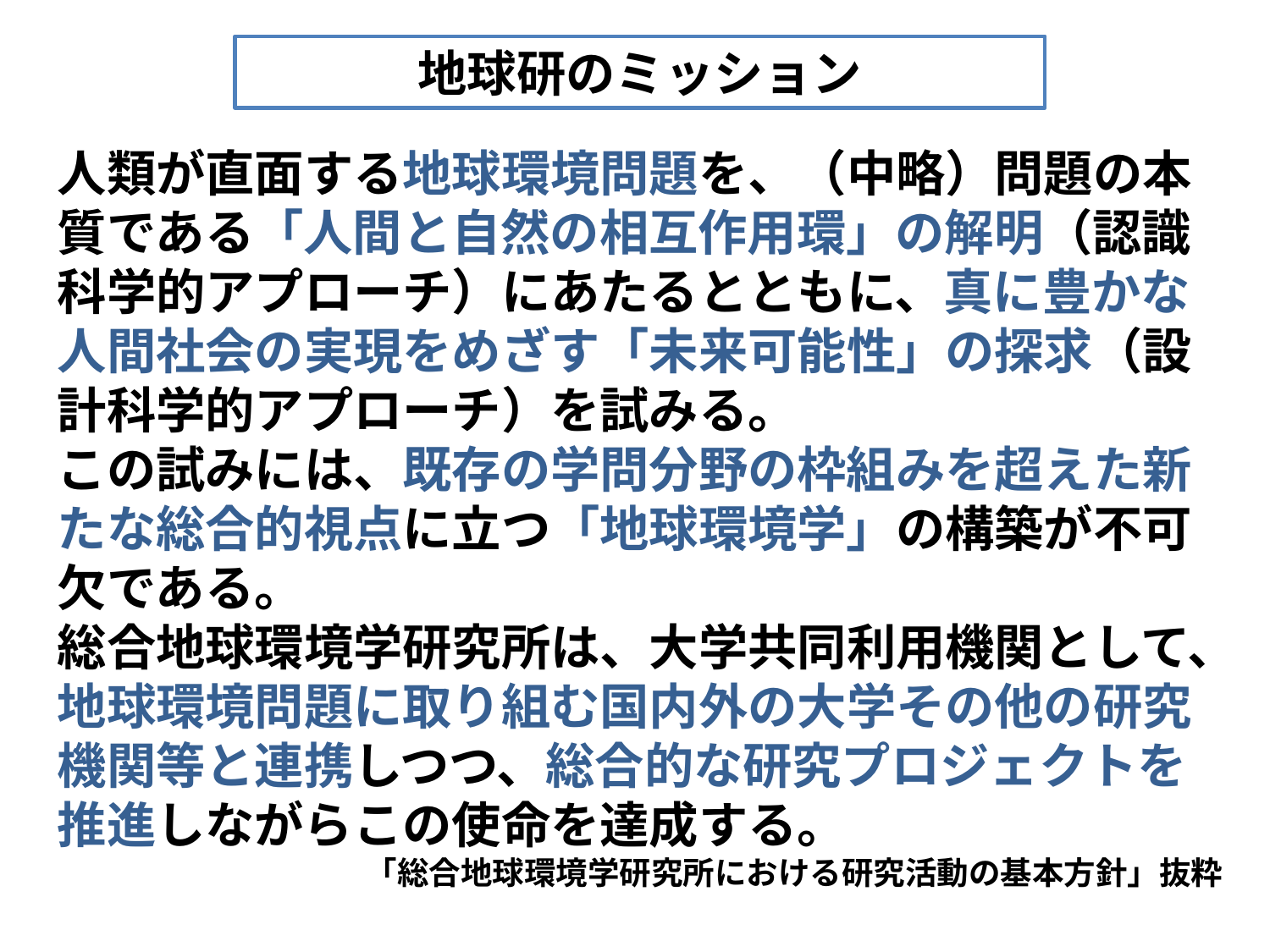

地球研のミッション
人類が直面する地球環境問題を、（中略）問題の本質である「人間と自然の相互作用環」の解明（認識科学的アプローチ）にあたるとともに、真に豊かな人間社会の実現をめざす「未来可能性」の探求（設計科学的アプローチ）を試みる。
この試みには、既存の学問分野の枠組みを超えた新たな総合的視点に立つ「地球環境学」の構築が不可欠である。
総合地球環境学研究所は、大学共同利用機関として、地球環境問題に取り組む国内外の大学その他の研究機関等と連携しつつ、総合的な研究プロジェクトを推進しながらこの使命を達成する。
「総合地球環境学研究所における研究活動の基本方針」抜粋